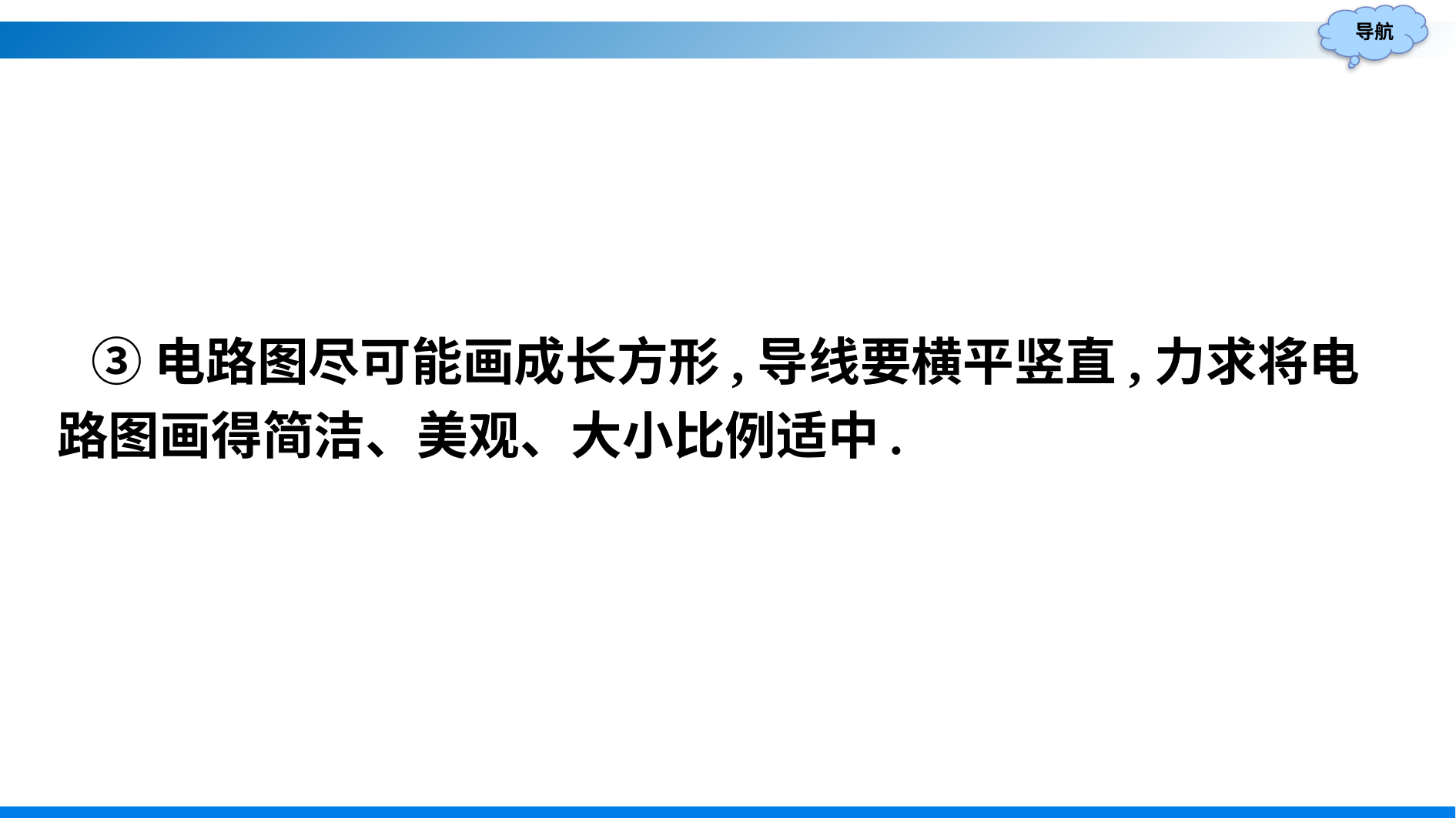

③电路图尽可能画成长方形,导线要横平竖直,力求将电路图画得简洁、美观、大小比例适中.